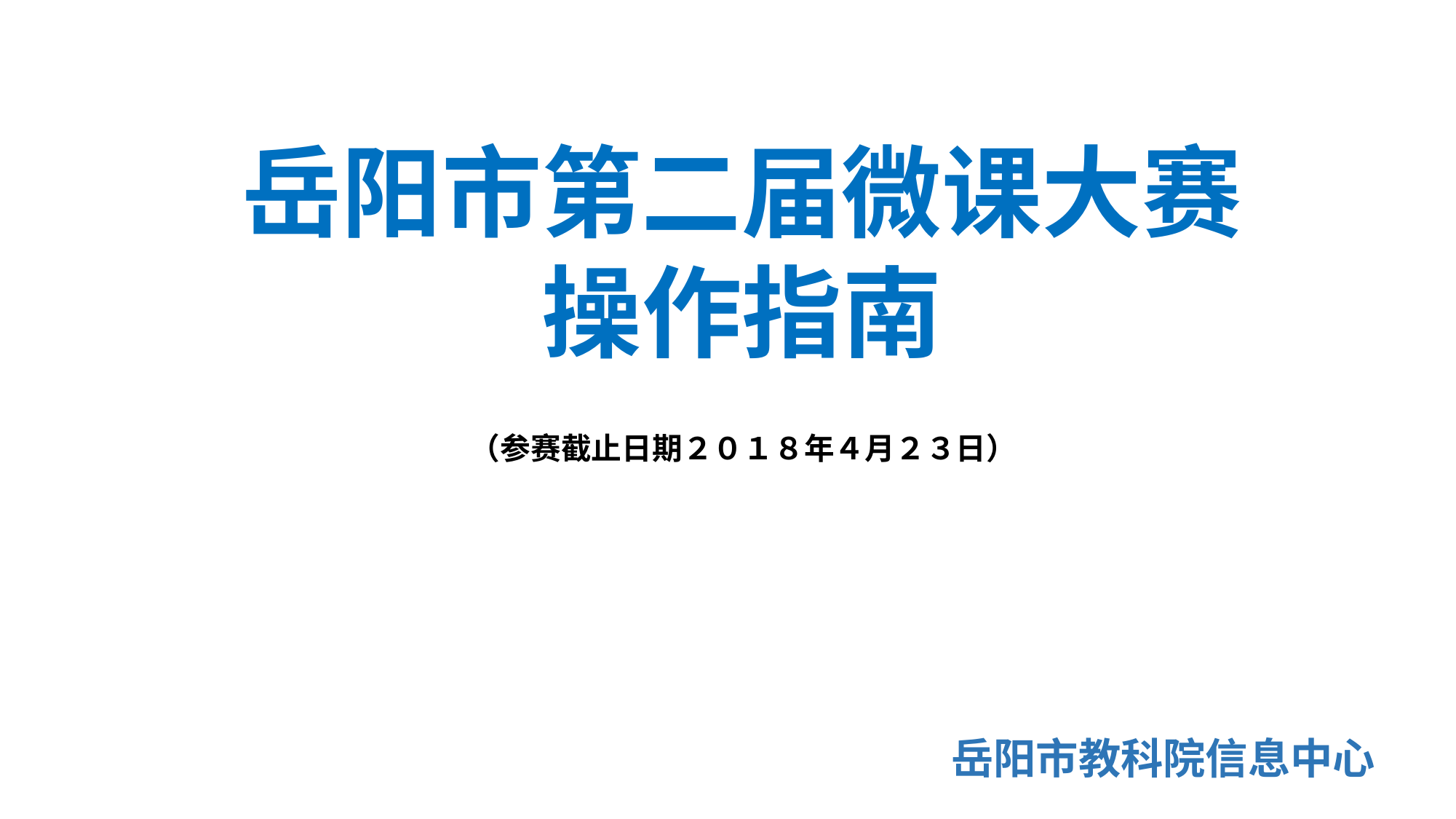

岳阳市第二届微课大赛
操作指南
（参赛截止日期２０１８年４月２３日）
岳阳市教科院信息中心